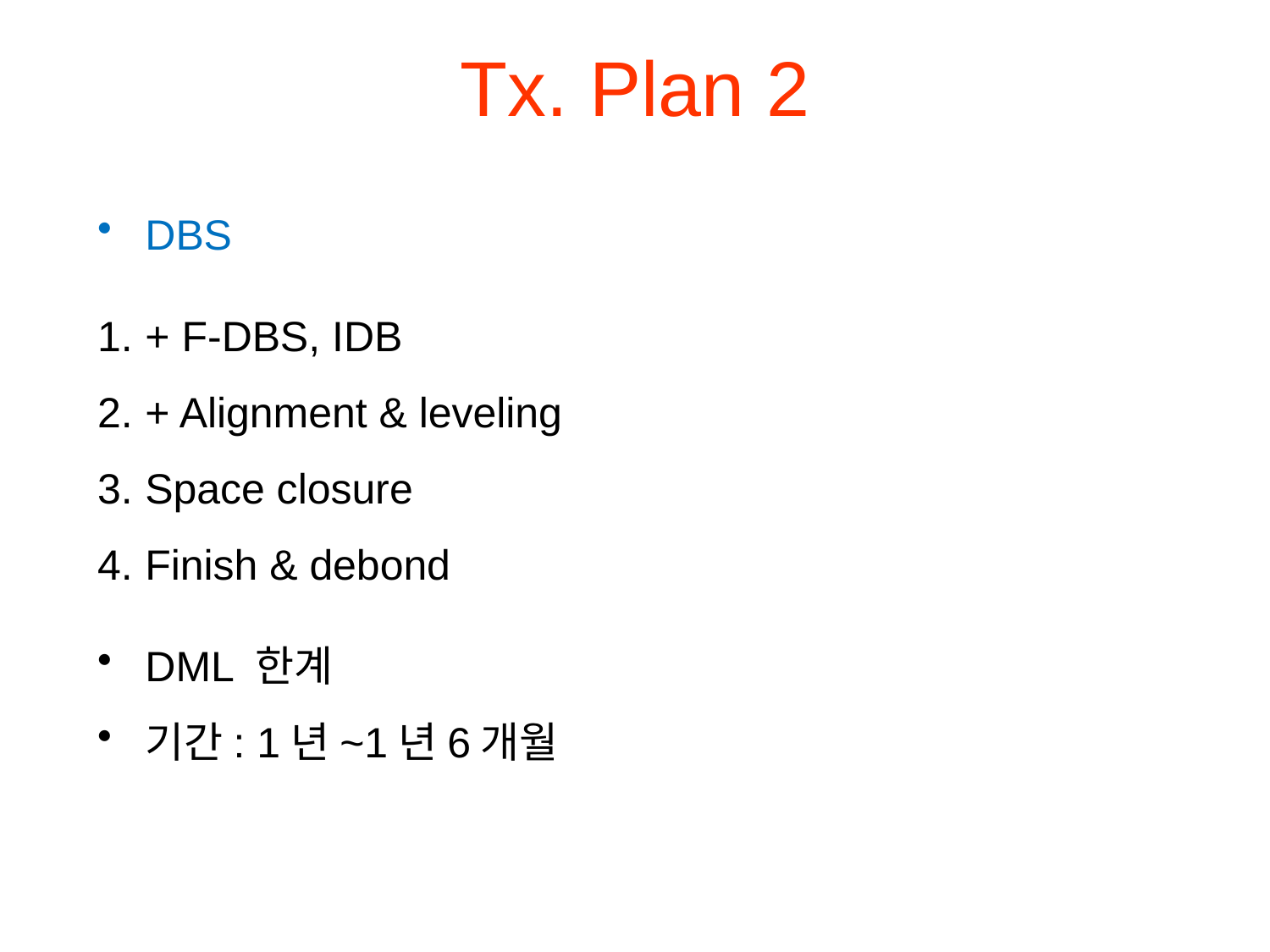

# Tx. Plan 2
DBS

+ F-DBS, IDB
+ Alignment & leveling
Space closure
Finish & debond

DML 한계
기간: 1년~1년6개월